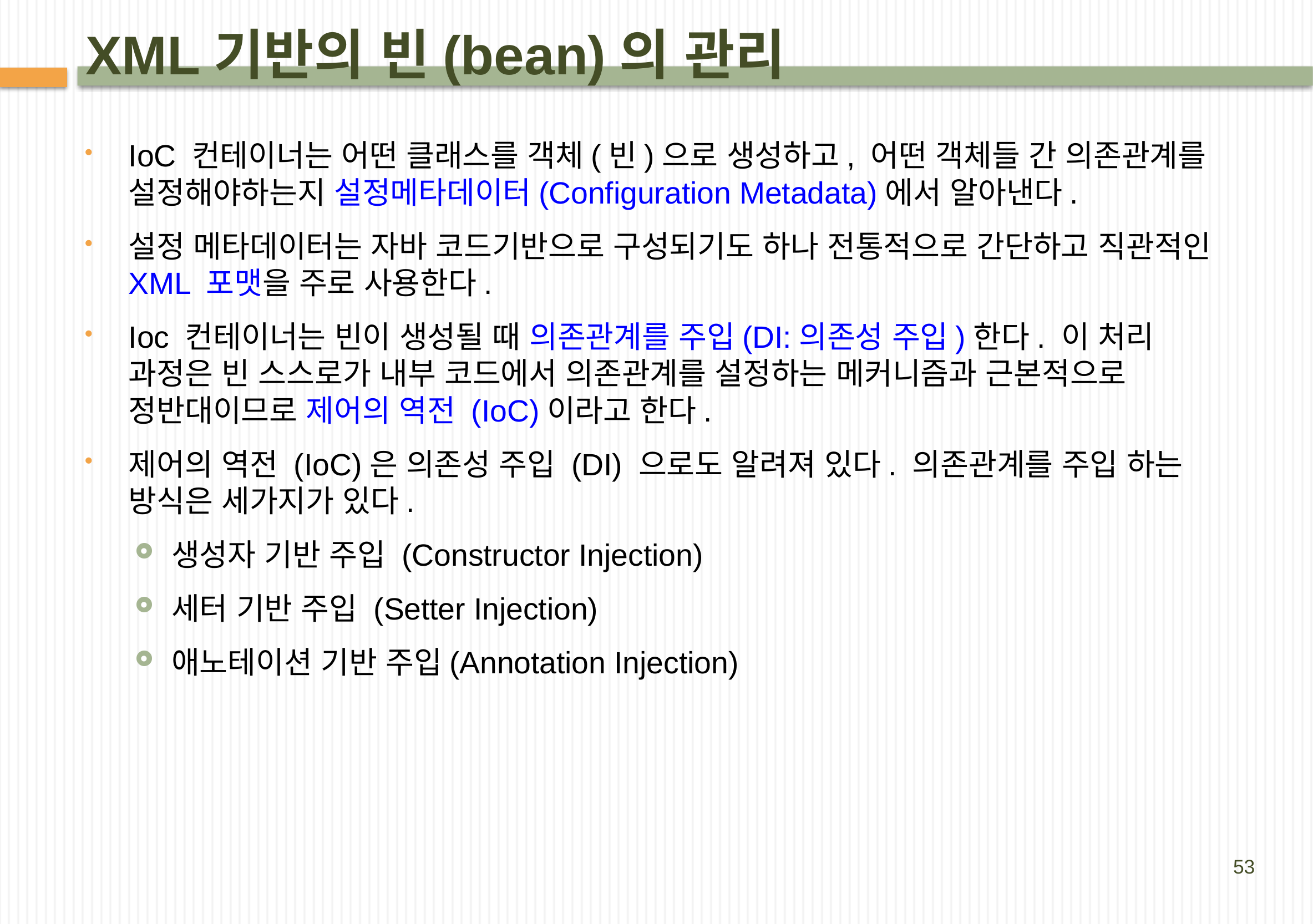

# XML기반의 빈(bean)의 관리
IoC 컨테이너는 어떤 클래스를 객체(빈)으로 생성하고, 어떤 객체들 간 의존관계를 설정해야하는지 설정메타데이터(Configuration Metadata)에서 알아낸다.
설정 메타데이터는 자바 코드기반으로 구성되기도 하나 전통적으로 간단하고 직관적인 XML 포맷을 주로 사용한다.
Ioc 컨테이너는 빈이 생성될 때 의존관계를 주입(DI:의존성 주입)한다. 이 처리 과정은 빈 스스로가 내부 코드에서 의존관계를 설정하는 메커니즘과 근본적으로 정반대이므로 제어의 역전 (IoC)이라고 한다.
제어의 역전 (IoC)은 의존성 주입 (DI) 으로도 알려져 있다. 의존관계를 주입 하는 방식은 세가지가 있다.
생성자 기반 주입 (Constructor Injection)
세터 기반 주입 (Setter Injection)
애노테이션 기반 주입(Annotation Injection)

53